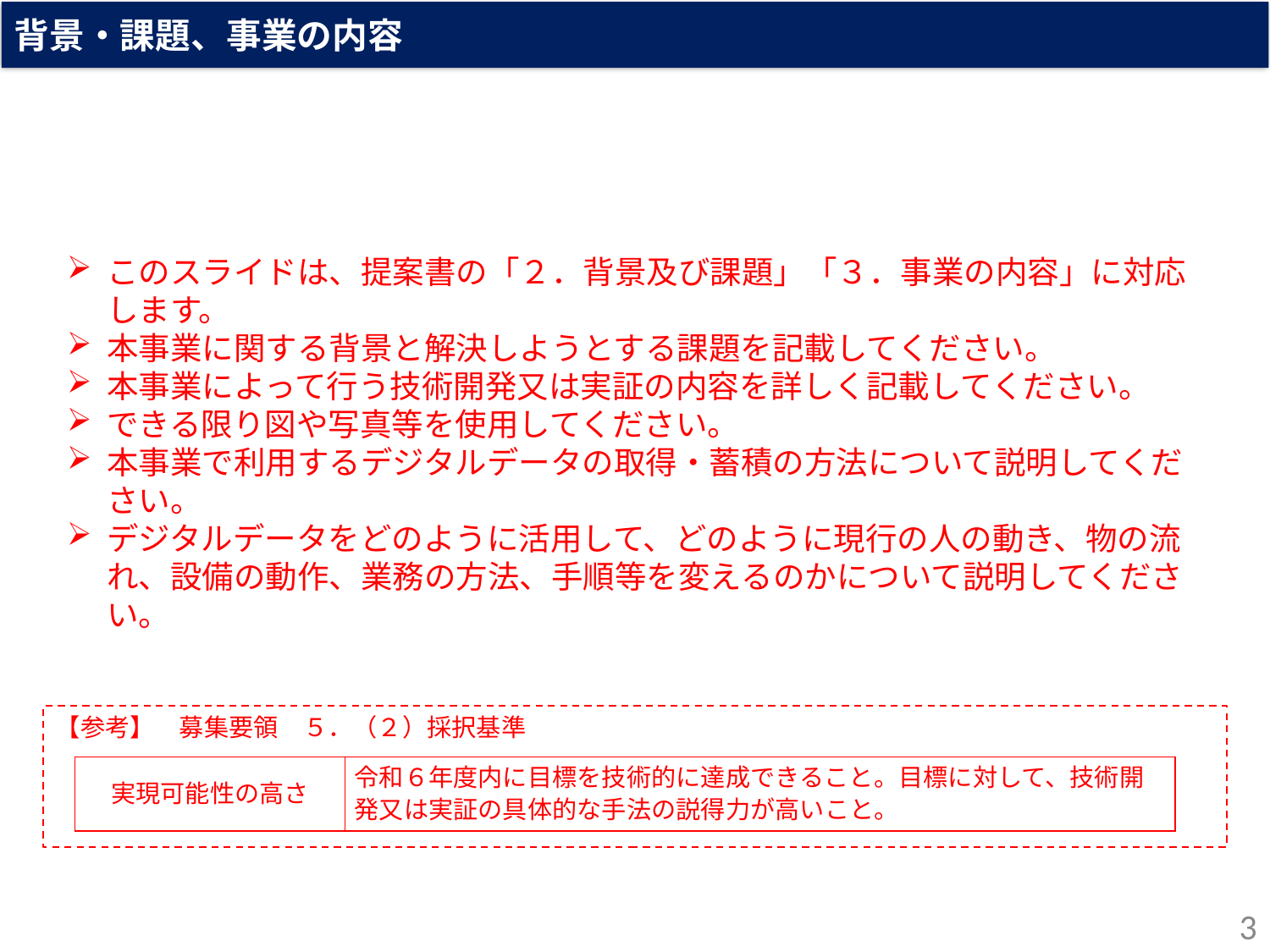

背景・課題、事業の内容
このスライドは、提案書の「２．背景及び課題」「３．事業の内容」に対応します。
本事業に関する背景と解決しようとする課題を記載してください。
本事業によって行う技術開発又は実証の内容を詳しく記載してください。
できる限り図や写真等を使用してください。
本事業で利用するデジタルデータの取得・蓄積の方法について説明してください。
デジタルデータをどのように活用して、どのように現行の人の動き、物の流れ、設備の動作、業務の方法、手順等を変えるのかについて説明してください。
【参考】　募集要領　５．（２）採択基準
| 実現可能性の高さ | 令和６年度内に目標を技術的に達成できること。目標に対して、技術開発又は実証の具体的な手法の説得力が高いこと。 |
| --- | --- |
3